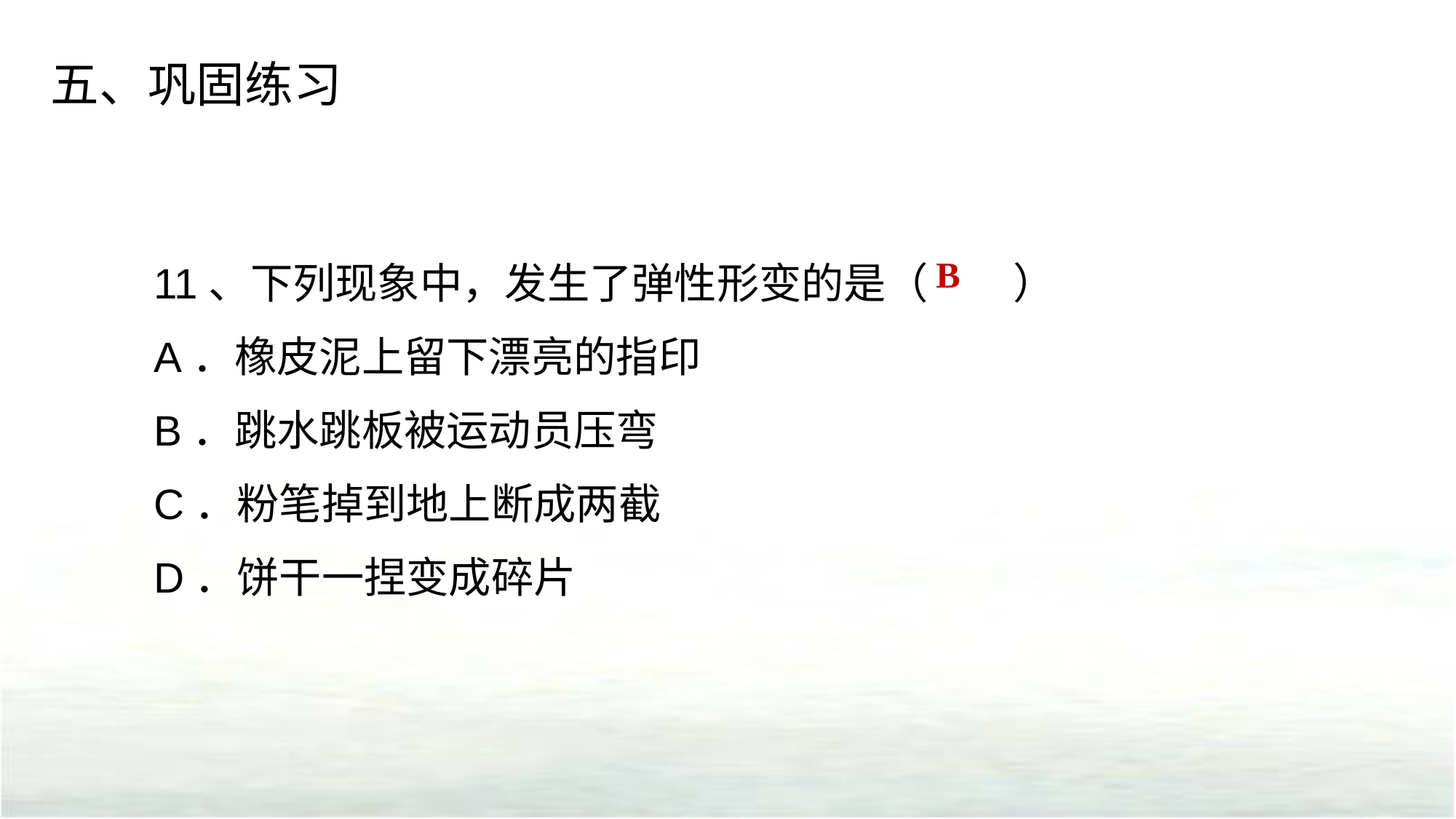

五、巩固练习
11、下列现象中，发生了弹性形变的是（　　）
A．橡皮泥上留下漂亮的指印
B．跳水跳板被运动员压弯
C．粉笔掉到地上断成两截
D．饼干一捏变成碎片
B